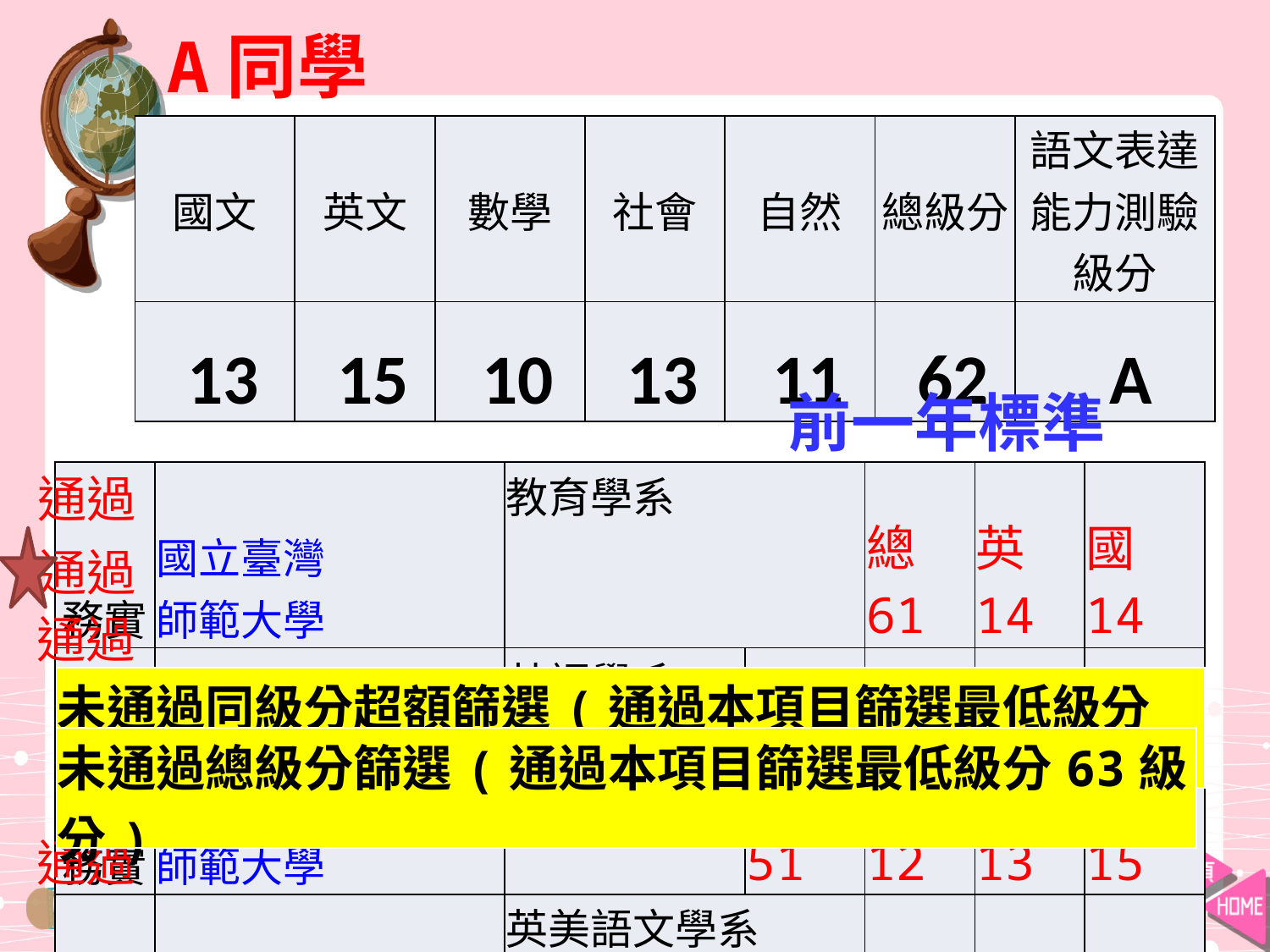

A同學
| 國文 | 英文 | 數學 | 社會 | 自然 | 總級分 | 語文表達能力測驗級分 |
| --- | --- | --- | --- | --- | --- | --- |
| 13 | 15 | 10 | 13 | 11 | 62 | A |
前一年標準
通過
| 務實 | 國立臺灣師範大學 | 教育學系 |  |  | 總61 | 英14 | 國14 |
| --- | --- | --- | --- | --- | --- | --- | --- |
| 務實 | 國立臺灣師範大學 | 英語學系 | 總51 |  | 社12 | 國13 | 英15 |
| 務實 | 國立中央大學 | 英美語文學系 |  |  | 國13 | 英15 |  |
| 務實 | 國立政治大學 | 英國語文學系 |  |  | 英15 |  |  |
| 夢幻 | 國立成功大學 | 外國語文學系 |  | 總64 | 社14 | 國14 | 英15 |
| 夢幻 | 國立彰化師範大學 | 輔導與諮商學系 學校輔導與諮商組 |  |  | 總64 |  |  |

通過
通過
| 未通過同級分超額篩選(通過本項目篩選最低級分66級分) |
| --- |
| 未通過總級分篩選(通過本項目篩選最低級分63級分) |
| --- |
通過